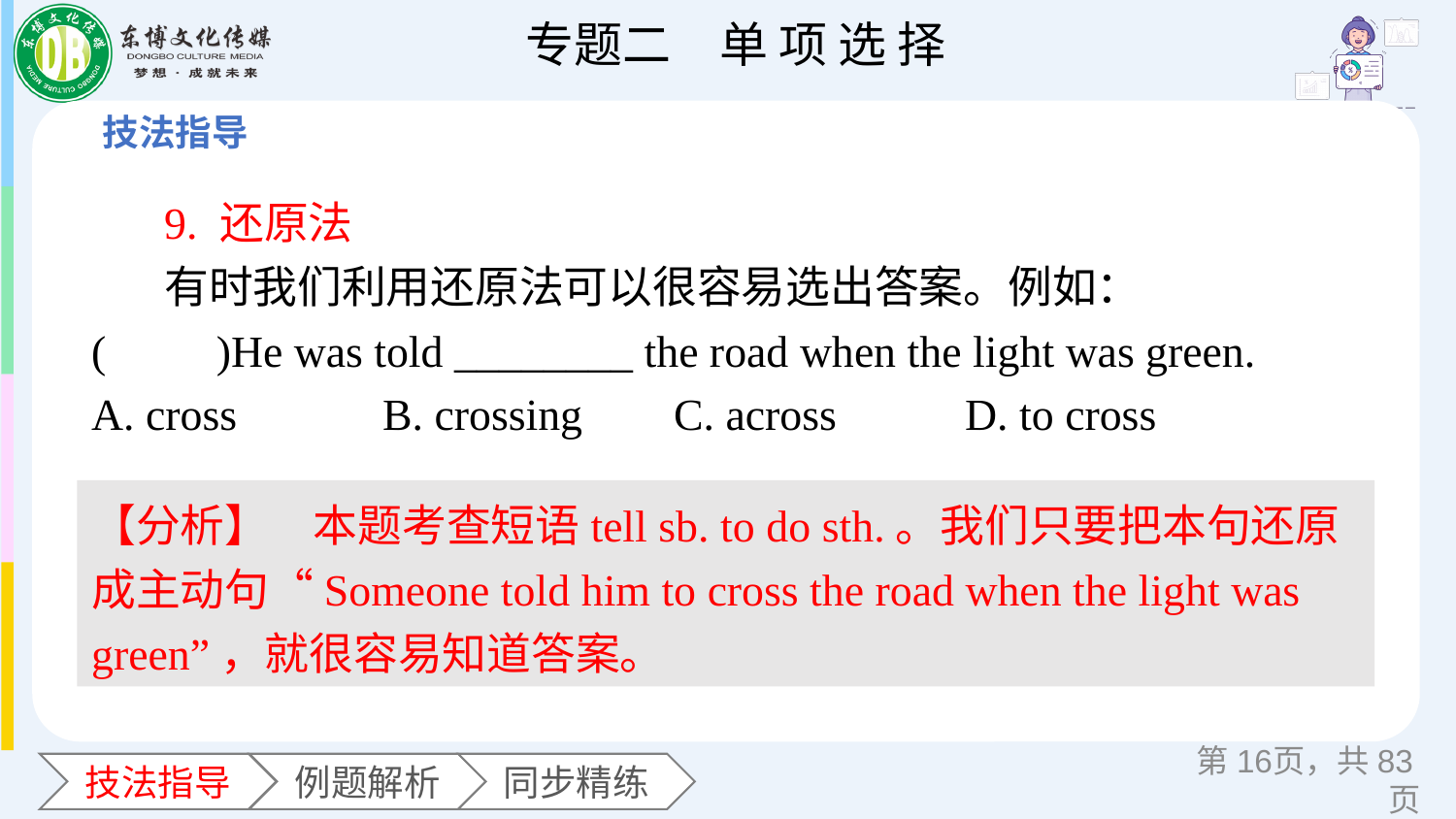

9. 还原法
有时我们利用还原法可以很容易选出答案。例如：
(　　)He was told ________ the road when the light was green.
A. cross    	B. crossing    	C. across    	D. to cross
【分析】　本题考查短语tell sb. to do sth.。我们只要把本句还原成主动句“Someone told him to cross the road when the light was green”，就很容易知道答案。
第16页，共83页